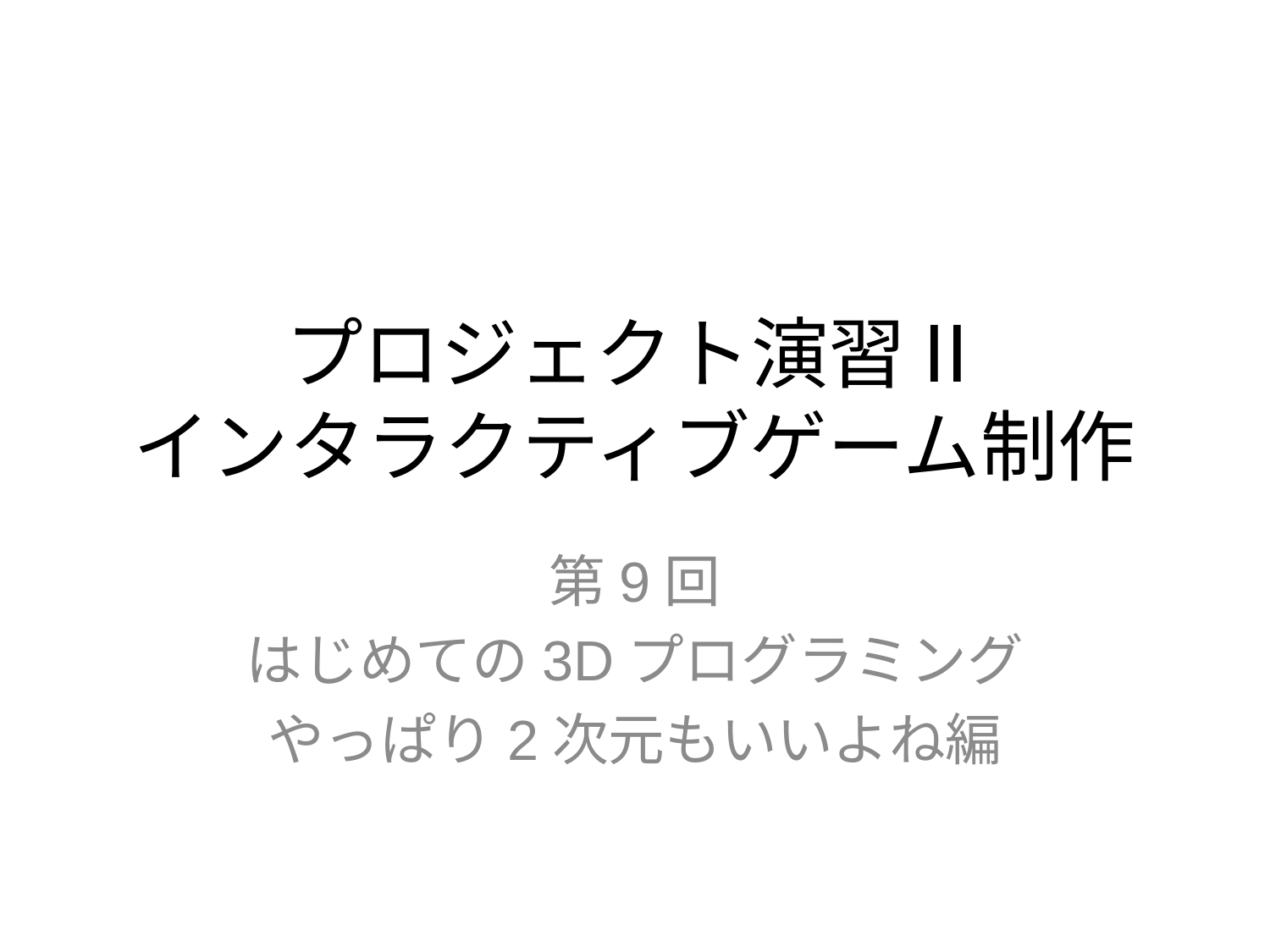

# プロジェクト演習Ⅱ インタラクティブゲーム制作
第9回
はじめての3Dプログラミング
やっぱり2次元もいいよね編